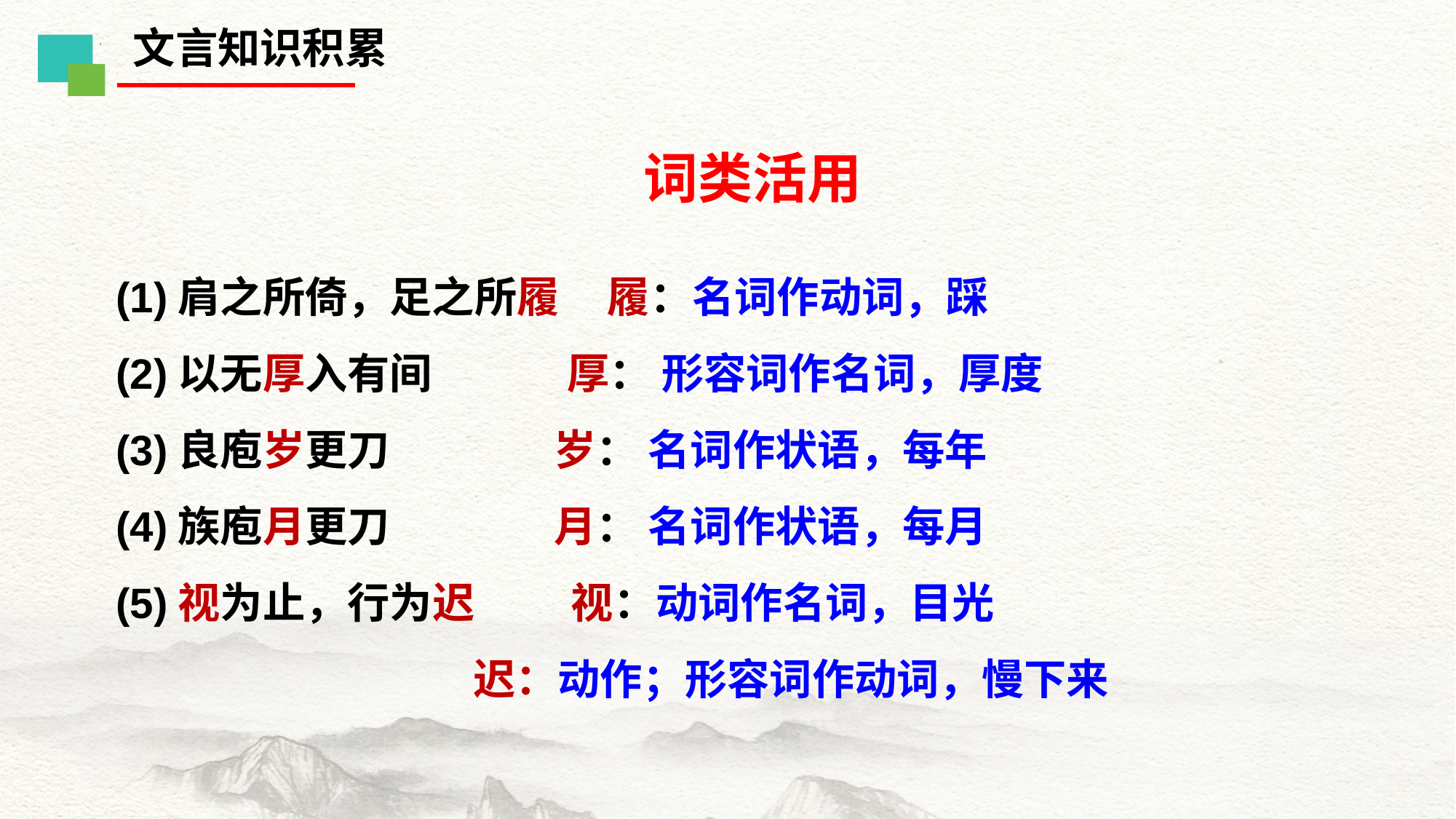

文言知识积累

词类活用
(1)肩之所倚，足之所履     履：名词作动词，踩
(2)以无厚入有间              厚： 形容词作名词，厚度
(3)良庖岁更刀                 岁： 名词作状语，每年
(4)族庖月更刀                 月： 名词作状语，每月
(5)视为止，行为迟          视：动词作名词，目光
                                    迟：动作；形容词作动词，慢下来